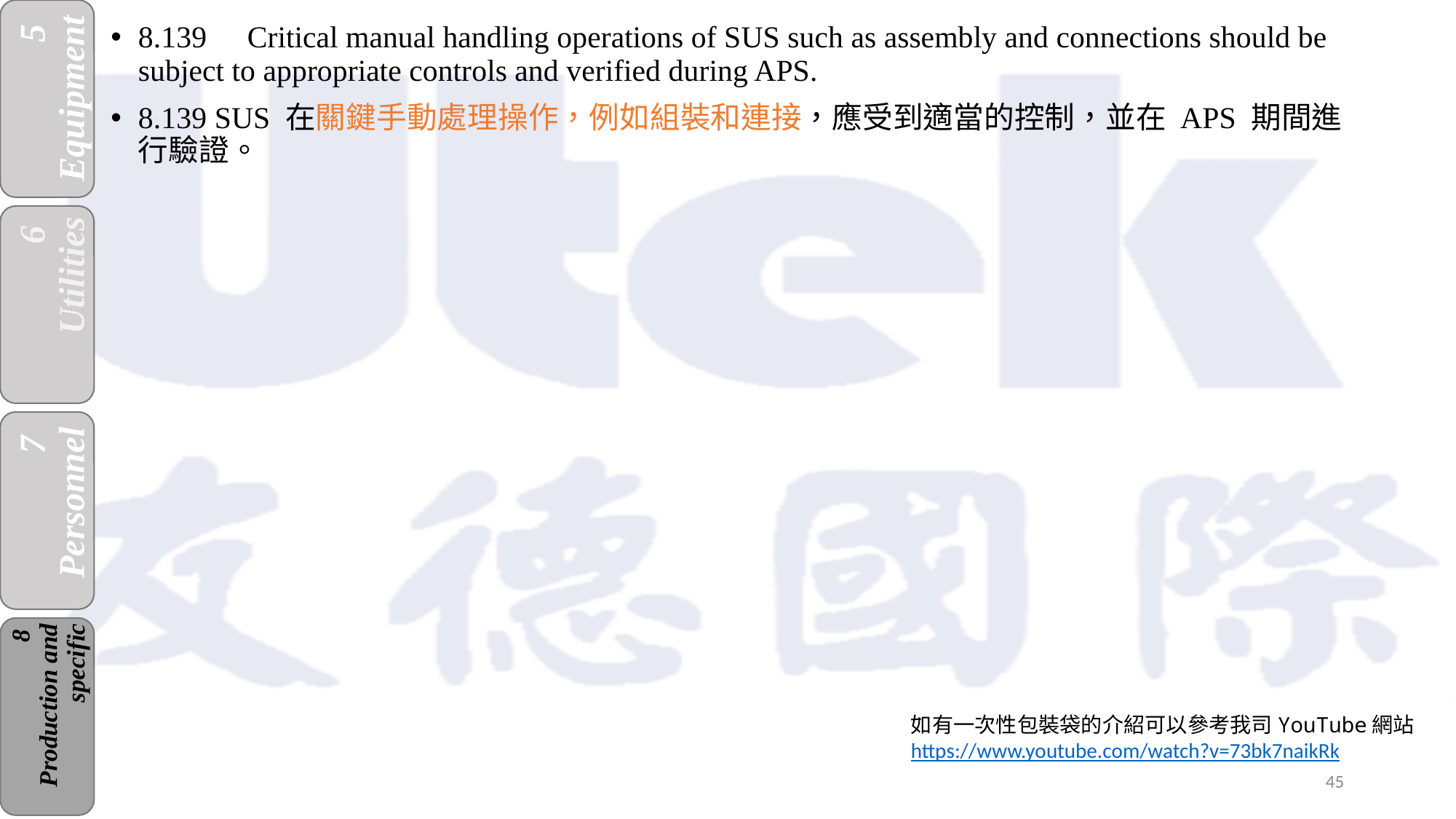

8.139	Critical manual handling operations of SUS such as assembly and connections should be subject to appropriate controls and verified during APS.
8.139 SUS 在關鍵手動處理操作，例如組裝和連接，應受到適當的控制，並在 APS 期間進行驗證。
如有一次性包裝袋的介紹可以參考我司YouTube網站
https://www.youtube.com/watch?v=73bk7naikRk
45